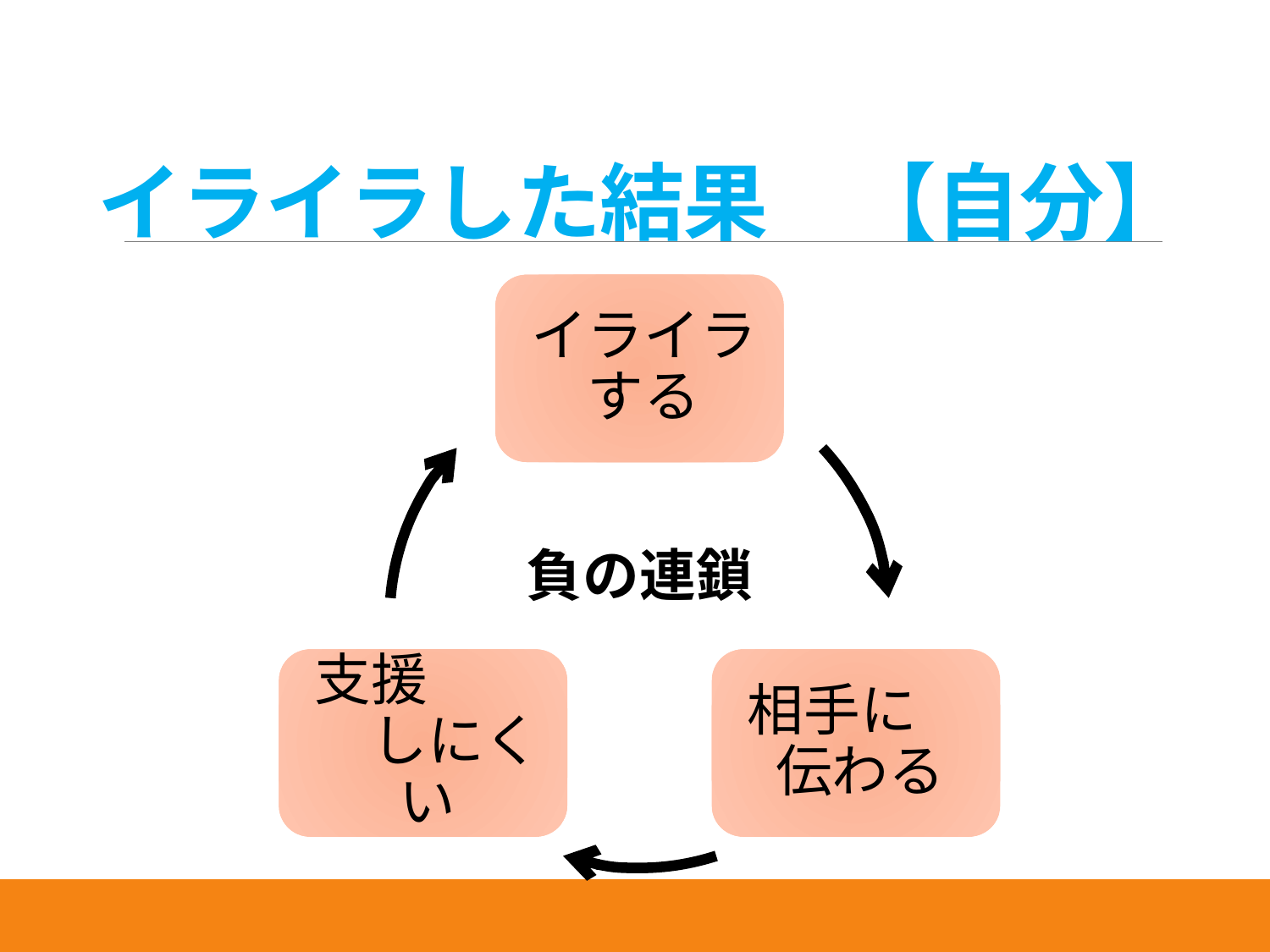

# イライラした結果　【自分】
イライラする
相手に　伝わる
支援　　　しにくい
負の連鎖